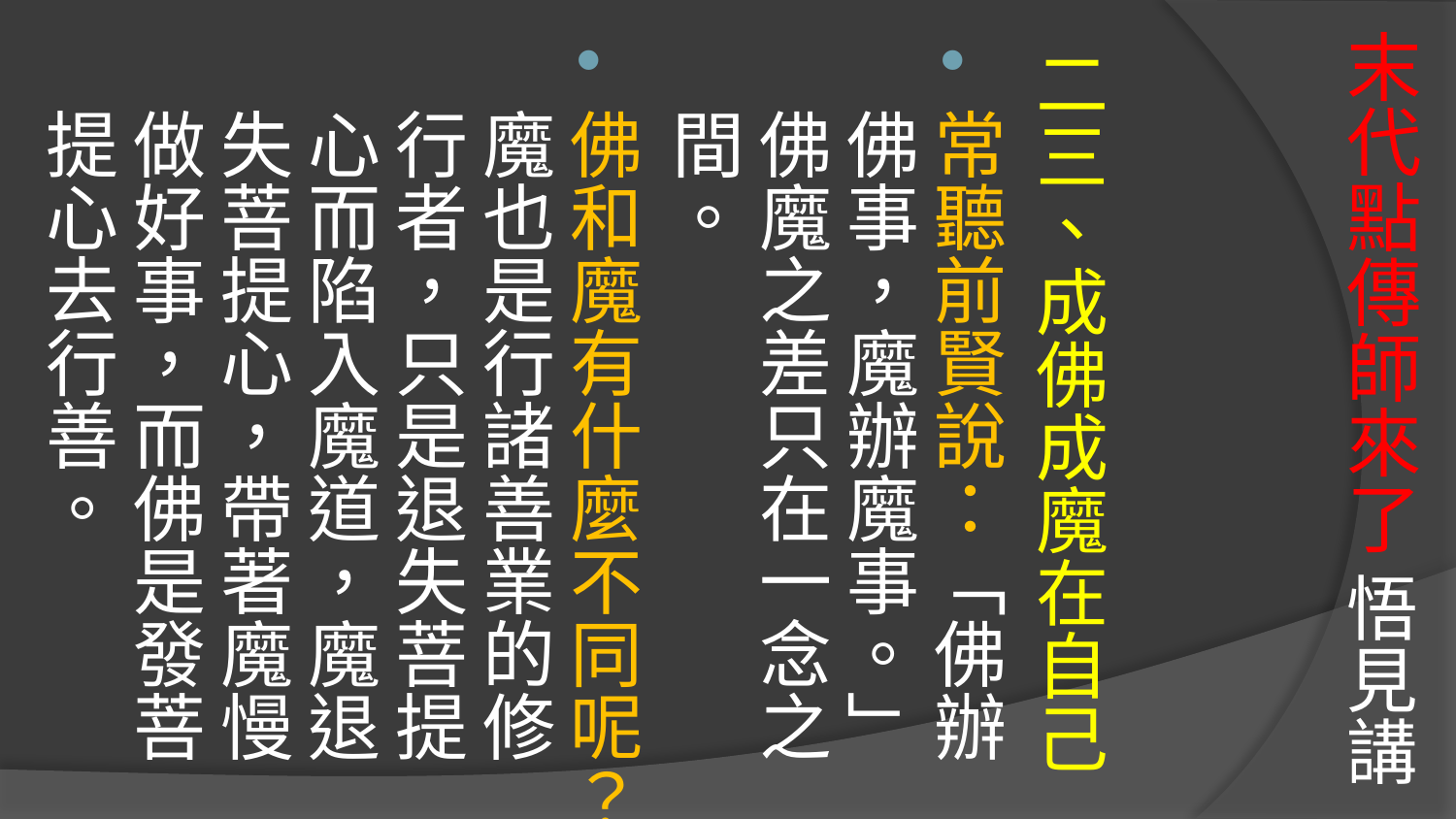

# 末代點傳師來了 悟見講
二三、成佛成魔在自己
常聽前賢說：「佛辦佛事，魔辦魔事。」佛魔之差只在一念之間。
佛和魔有什麼不同呢？魔也是行諸善業的修行者，只是退失菩提心而陷入魔道，魔退失菩提心，帶著魔慢做好事，而佛是發菩提心去行善。